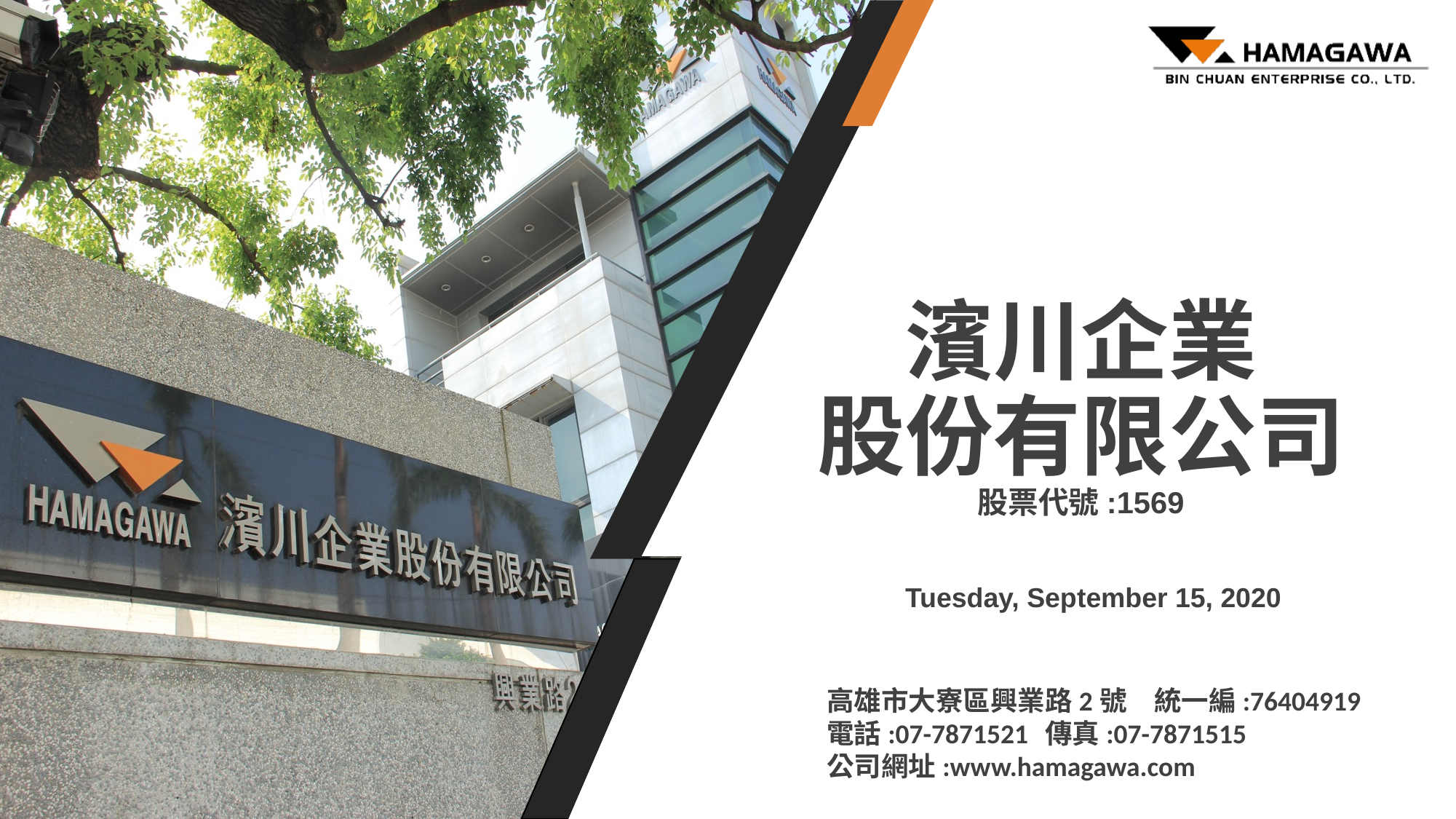

濱川企業
股份有限公司
股票代號:1569
Tuesday, September 15, 2020
高雄市大寮區興業路2號	統一編:76404919
電話:07-7871521	傳真:07-7871515
公司網址:www.hamagawa.com